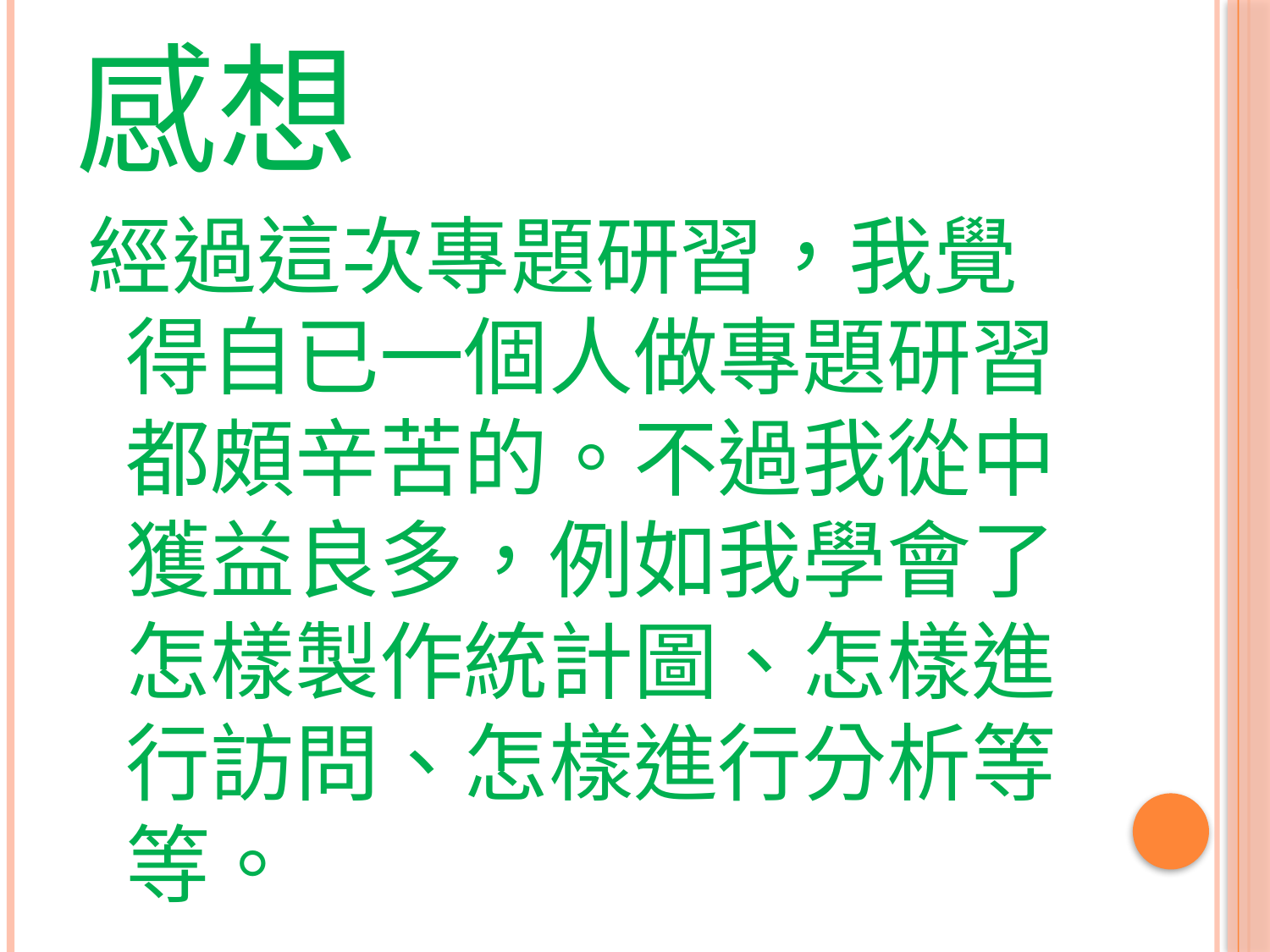

# 感想
經過這次專題研習，我覺得自已一個人做專題研習都頗辛苦的。不過我從中獲益良多，例如我學會了怎樣製作統計圖、怎樣進行訪問、怎樣進行分析等等。